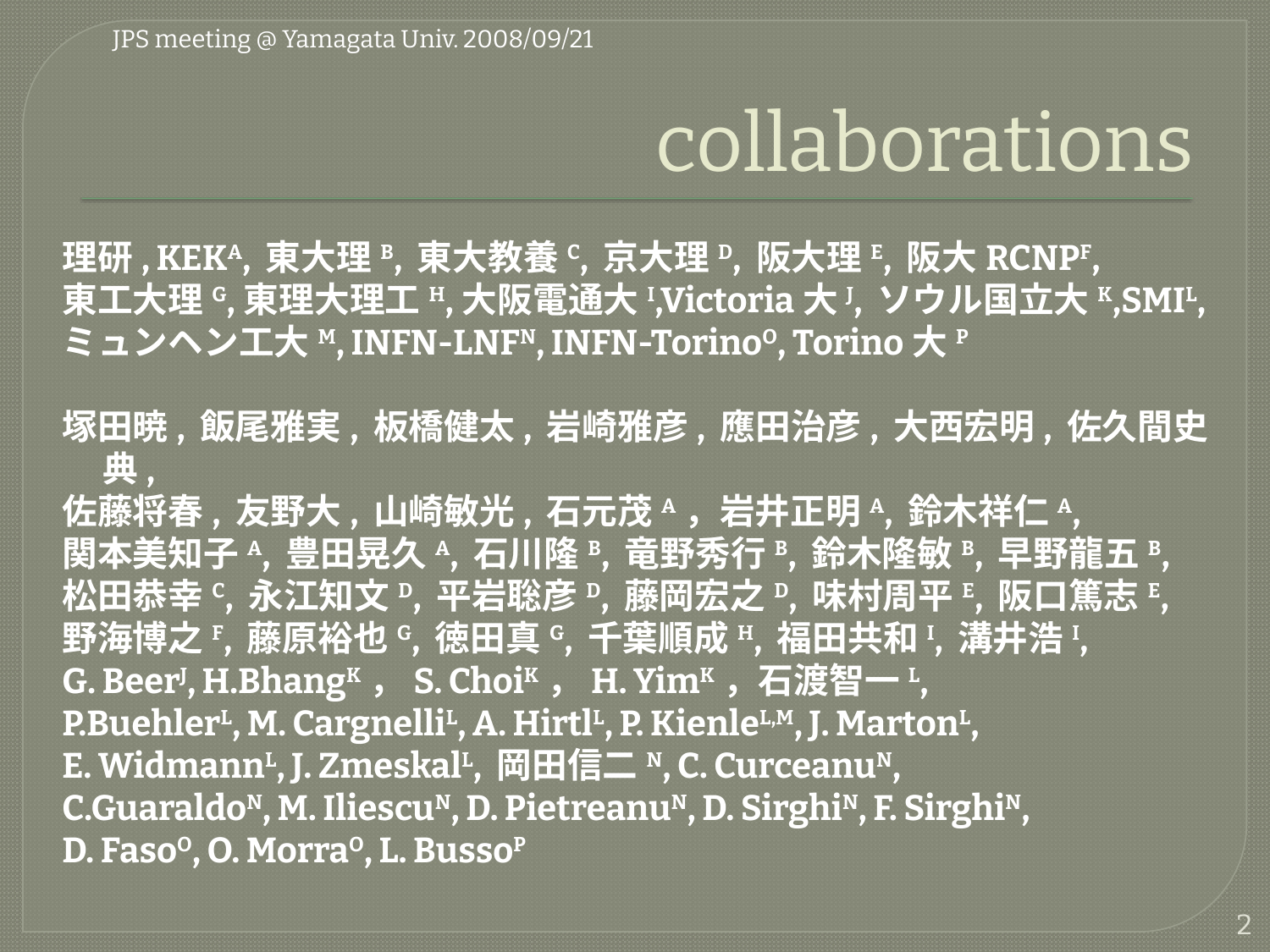

JPS meeting @ Yamagata Univ. 2008/09/21
# collaborations
理研, KEKA, 東大理B, 東大教養C, 京大理D, 阪大理E, 阪大RCNPF,
東工大理G,東理大理工H,大阪電通大I,Victoria大J, ソウル国立大K,SMIL,
ミュンヘン工大M, INFN-LNFN, INFN-TorinoO, Torino大P

塚田暁, 飯尾雅実, 板橋健太, 岩崎雅彦, 應田治彦, 大西宏明, 佐久間史典,
佐藤将春, 友野大, 山崎敏光, 石元茂A，岩井正明A, 鈴木祥仁A,
関本美知子A, 豊田晃久A, 石川隆B, 竜野秀行B, 鈴木隆敏B, 早野龍五B,
松田恭幸C, 永江知文D, 平岩聡彦D, 藤岡宏之D, 味村周平E, 阪口篤志E,
野海博之F, 藤原裕也G, 徳田真G, 千葉順成H, 福田共和I, 溝井浩I,
G. BeerJ, H.BhangK，S. ChoiK，H. YimK，石渡智一L,
P.BuehlerL, M. CargnelliL, A. HirtlL, P. KienleL,M, J. MartonL,
E. WidmannL, J. ZmeskalL, 岡田信二N, C. CurceanuN,
C.GuaraldoN, M. IliescuN, D. PietreanuN, D. SirghiN, F. SirghiN,
D. FasoO, O. MorraO, L. BussoP

2